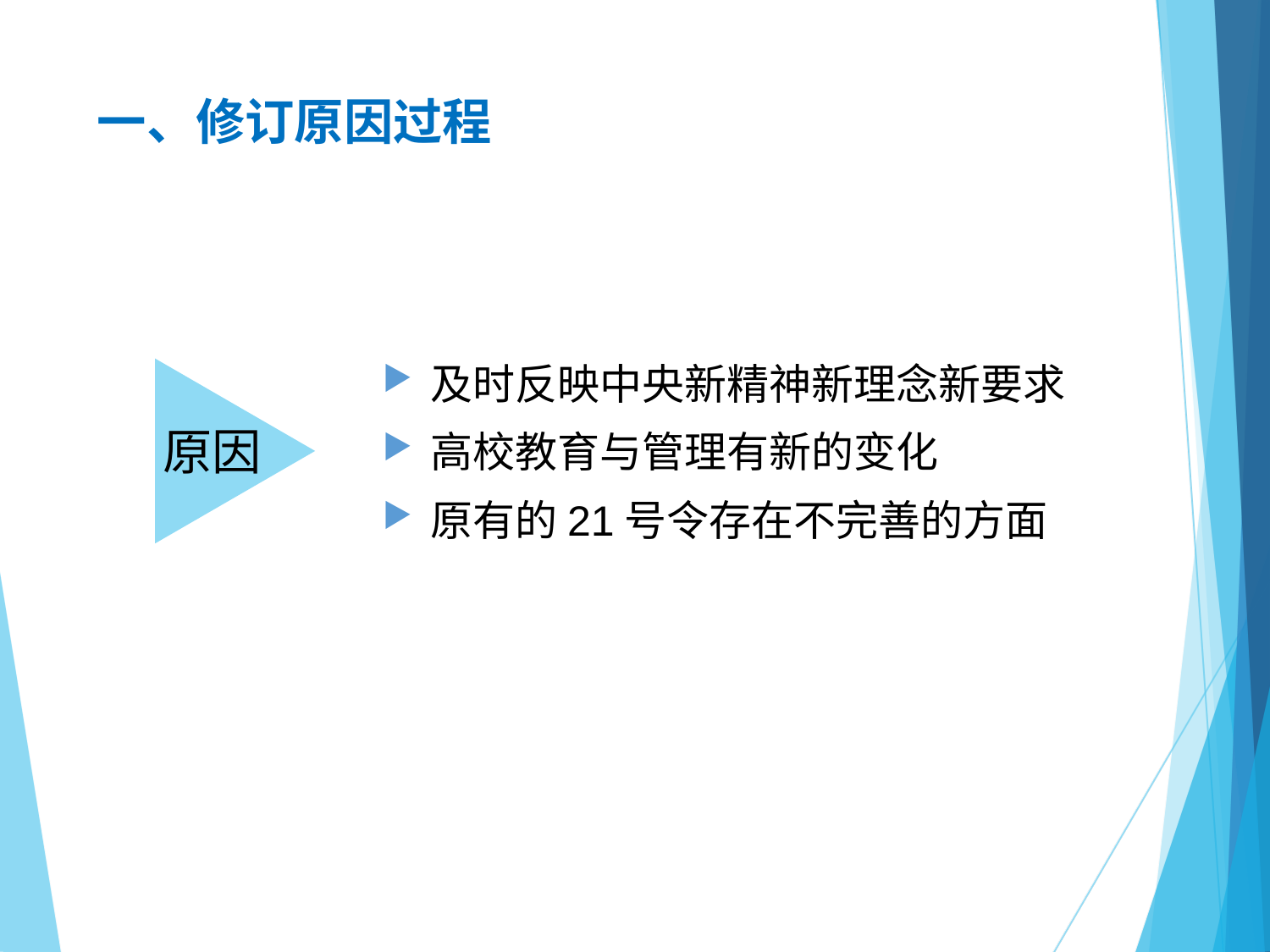

# 一、修订原因过程
及时反映中央新精神新理念新要求
高校教育与管理有新的变化
原有的21号令存在不完善的方面

原因